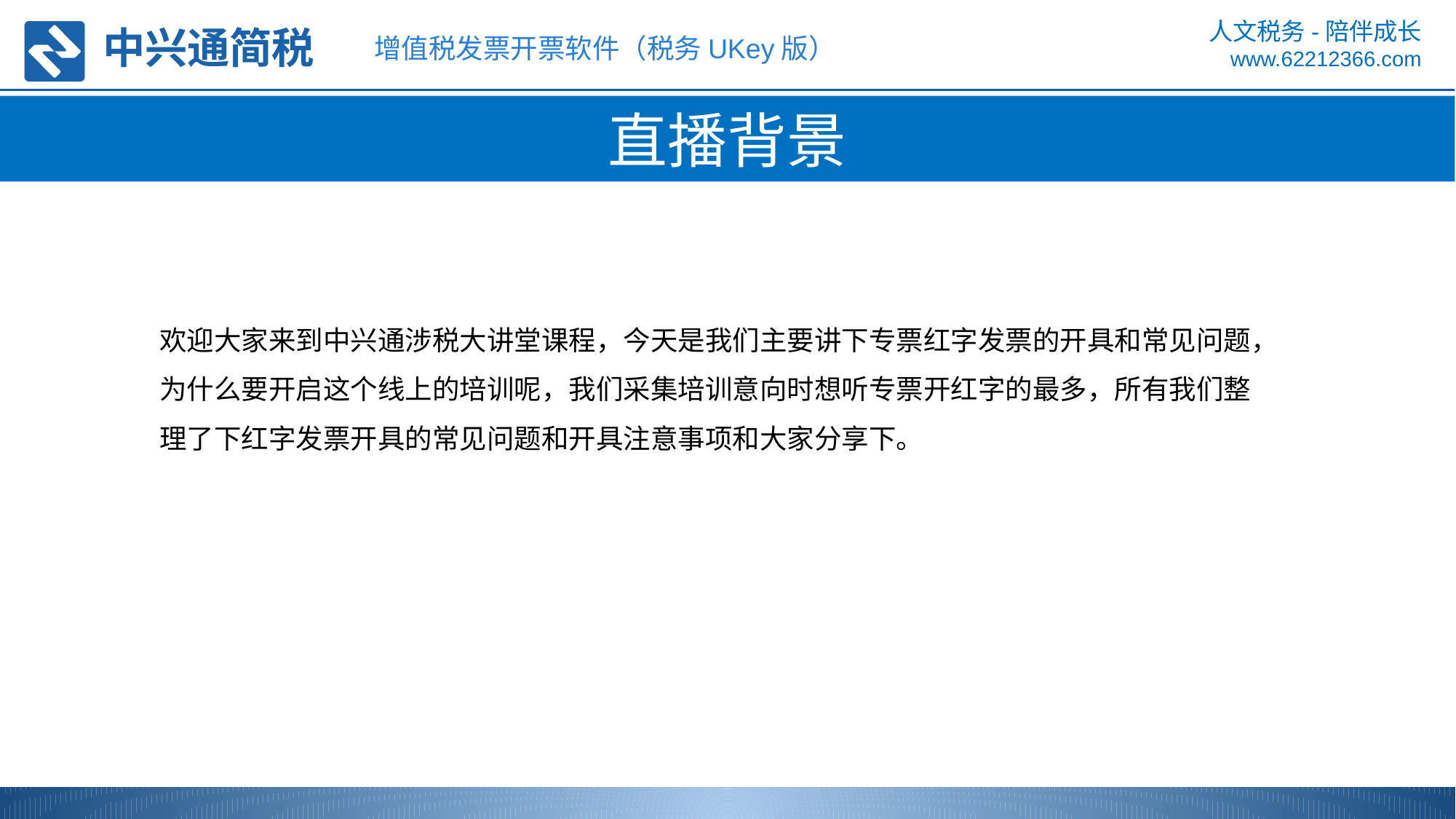

增值税发票开票软件（税务UKey版）
直播背景
欢迎大家来到中兴通涉税大讲堂课程，今天是我们主要讲下专票红字发票的开具和常见问题，为什么要开启这个线上的培训呢，我们采集培训意向时想听专票开红字的最多，所有我们整理了下红字发票开具的常见问题和开具注意事项和大家分享下。